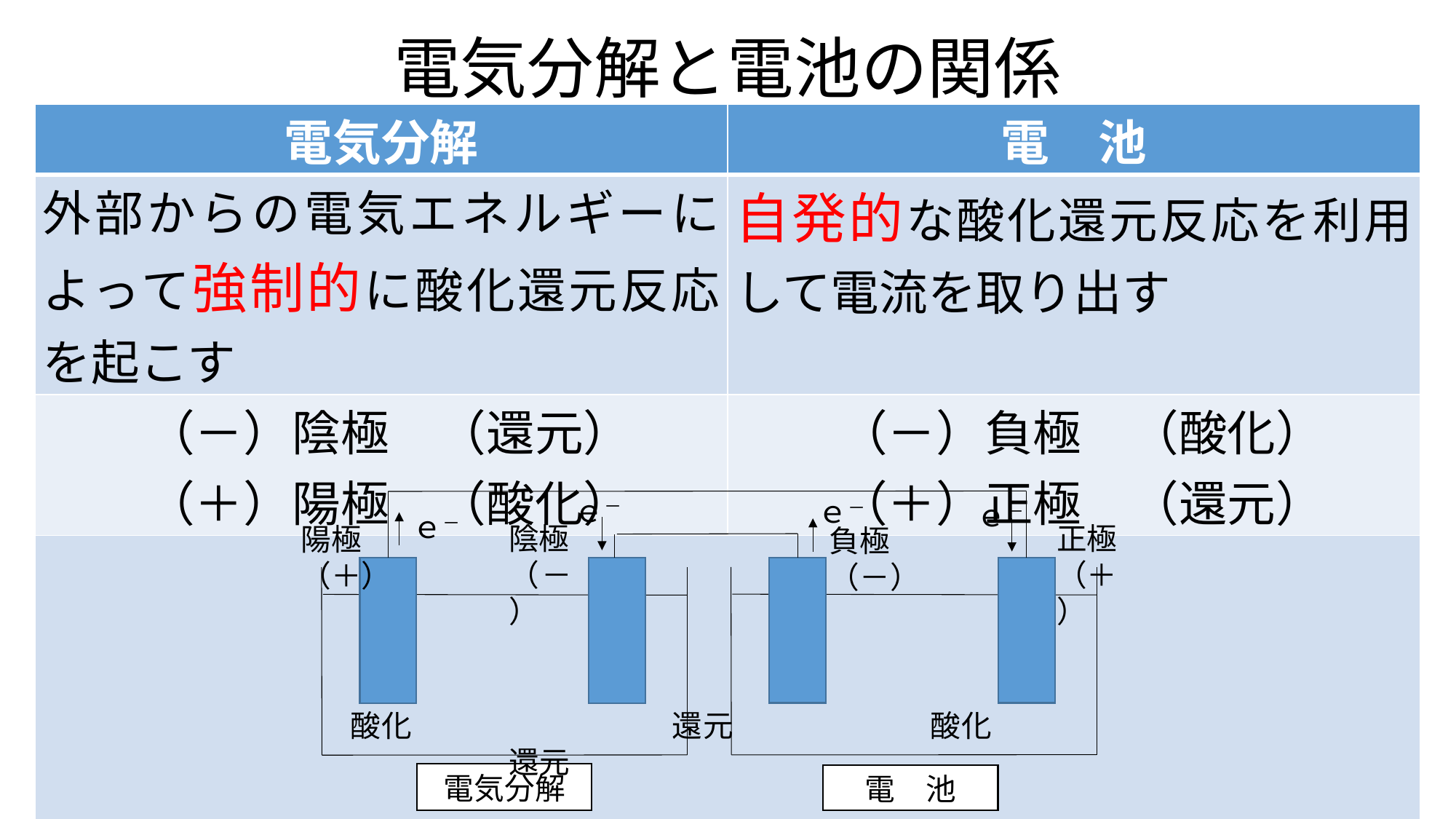

# 電気分解と電池の関係
| 電気分解 | 電　池 |
| --- | --- |
| 外部からの電気エネルギーによって強制的に酸化還元反応を起こす | 自発的な酸化還元反応を利用して電流を取り出す |
| （－）陰極　（還元） （＋）陽極　（酸化） | （－）負極　（酸化） （＋）正極　（還元） |
|  |  |
ｅ－
ｅ－
ｅ－
ｅ－
陰極
（－）
正極
（＋）
陽極
（＋）
負極
（－）

電気分解
電　池
酸化　　　　　　　　 還元　　　　　　 酸化　　　　　　 　　還元